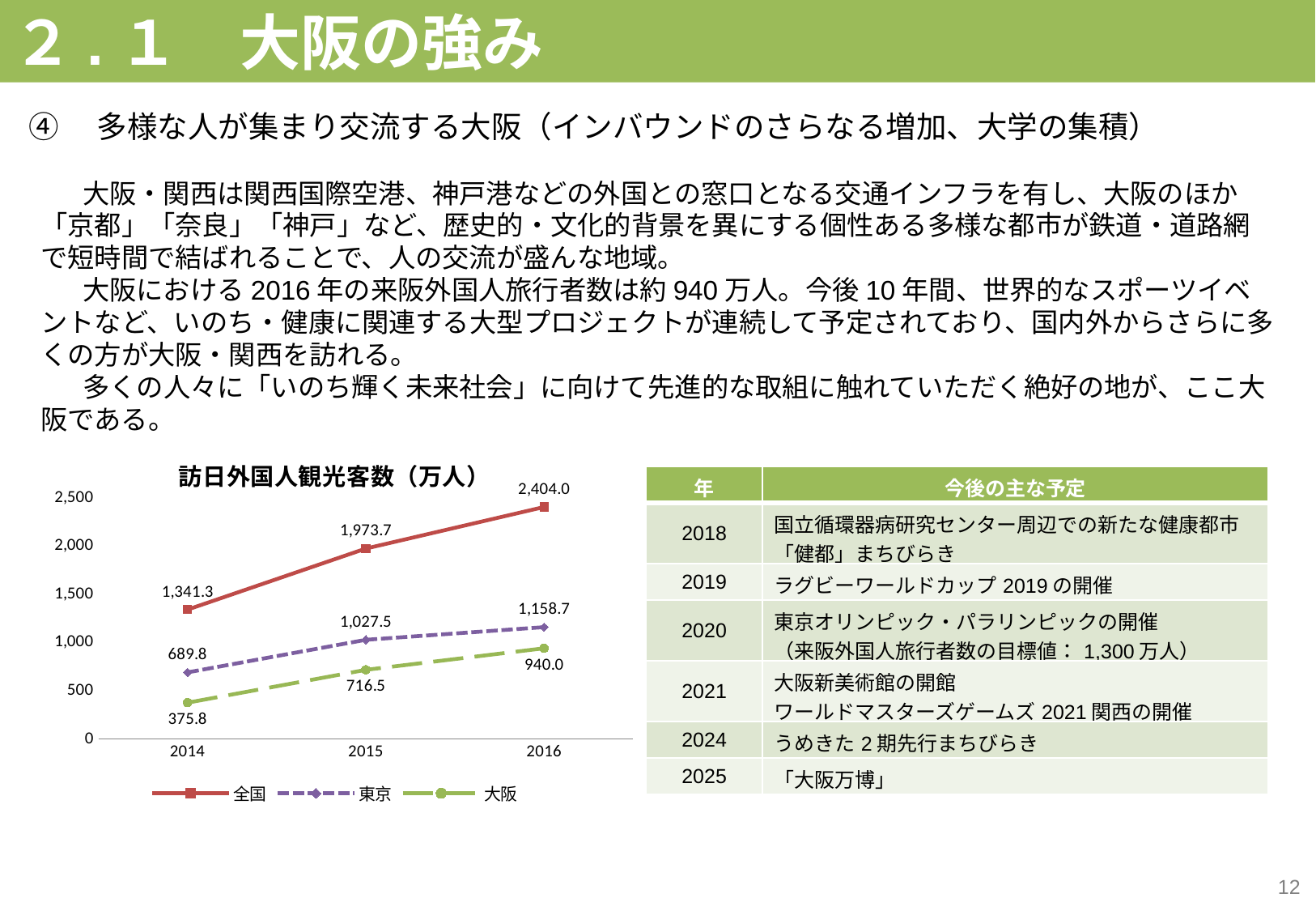

# ２.１　大阪の強み
④　多様な人が集まり交流する大阪（インバウンドのさらなる増加、大学の集積）

　　大阪・関西は関西国際空港、神戸港などの外国との窓口となる交通インフラを有し、大阪のほか「京都」「奈良」「神戸」など、歴史的・文化的背景を異にする個性ある多様な都市が鉄道・道路網で短時間で結ばれることで、人の交流が盛んな地域。
　　大阪における2016年の来阪外国人旅行者数は約940万人。今後10年間、世界的なスポーツイベントなど、いのち・健康に関連する大型プロジェクトが連続して予定されており、国内外からさらに多くの方が大阪・関西を訪れる。
　　多くの人々に「いのち輝く未来社会」に向けて先進的な取組に触れていただく絶好の地が、ここ大阪である。

### Chart: 訪日外国人観光客数（万人）

| Category | 全国 | 東京 | 大阪 |
|---|---|---|---|
| 2014 | 1341.3 | 689.8 | 375.8 |
| 2015 | 1973.7 | 1027.5 | 716.5 |
| 2016 | 2404.0 | 1158.7 | 940.0 |
| 年 | 今後の主な予定 |
| --- | --- |
| 2018 | 国立循環器病研究センター周辺での新たな健康都市「健都」まちびらき |
| 2019 | ラグビーワールドカップ2019の開催 |
| 2020 | 東京オリンピック・パラリンピックの開催 （来阪外国人旅行者数の目標値：1,300万人） |
| 2021 | 大阪新美術館の開館 ワールドマスターズゲームズ2021関西の開催 |
| 2024 | うめきた2期先行まちびらき |
| 2025 | 「大阪万博」 |
12